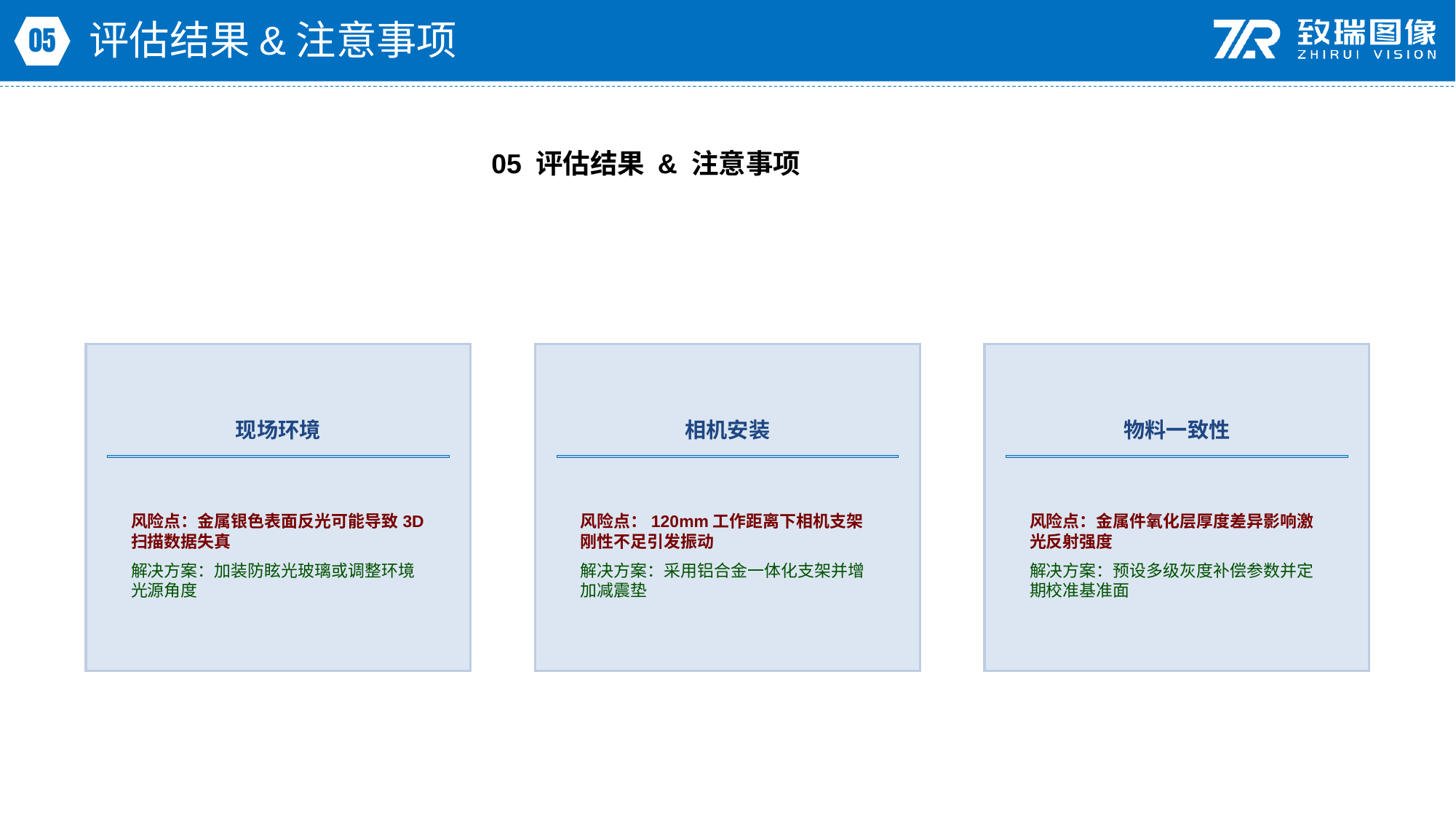

评估结果&注意事项
05

05 评估结果 & 注意事项

现场环境

相机安装

物料一致性

风险点：金属银色表面反光可能导致3D扫描数据失真
解决方案：加装防眩光玻璃或调整环境光源角度

风险点：120mm工作距离下相机支架刚性不足引发振动
解决方案：采用铝合金一体化支架并增加减震垫

风险点：金属件氧化层厚度差异影响激光反射强度
解决方案：预设多级灰度补偿参数并定期校准基准面